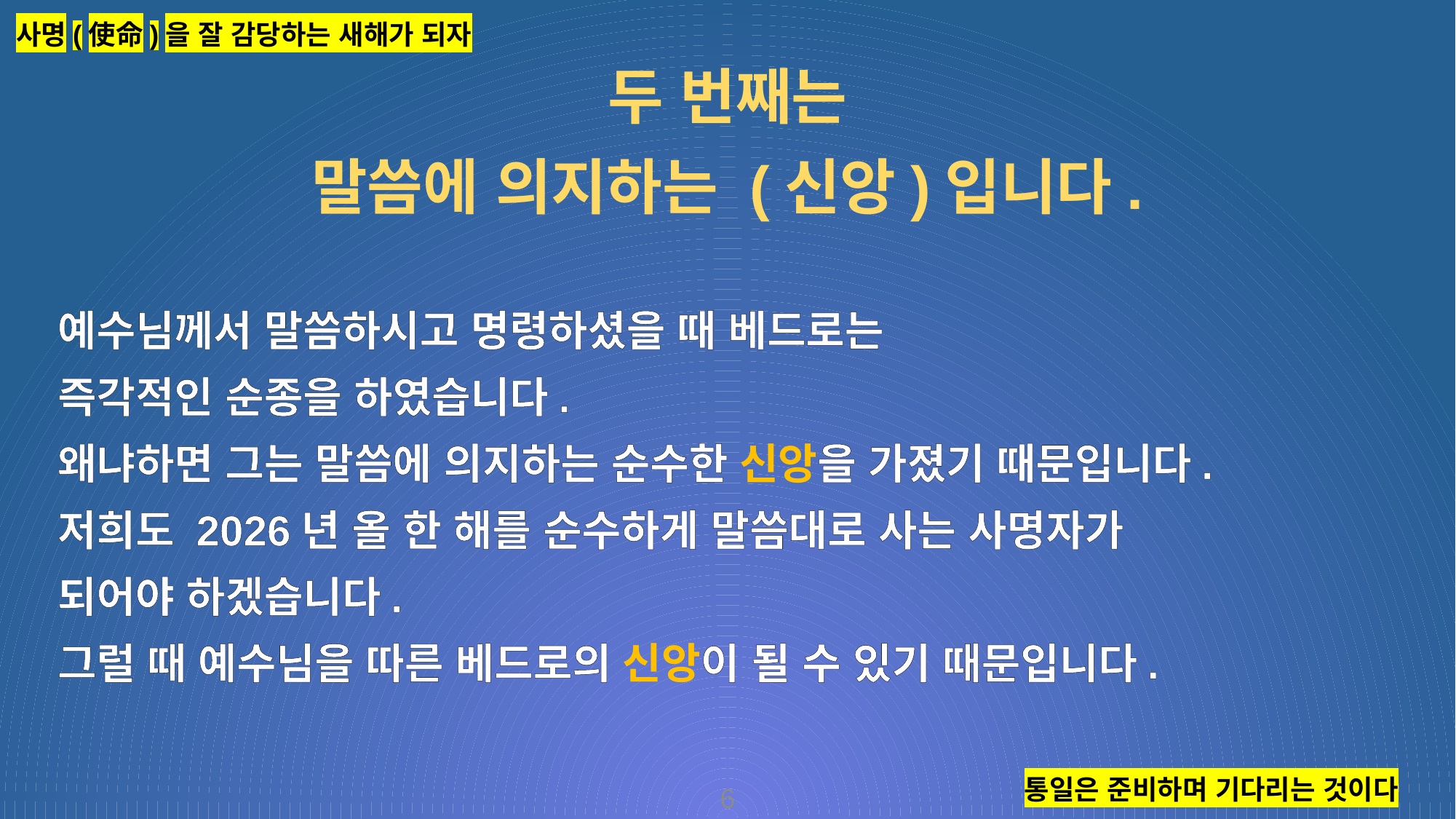

사명(使命)을 잘 감당하는 새해가 되자
두 번째는
말씀에 의지하는 (신앙)입니다.

예수님께서 말씀하시고 명령하셨을 때 베드로는
즉각적인 순종을 하였습니다.
왜냐하면 그는 말씀에 의지하는 순수한 신앙을 가졌기 때문입니다.
저희도 2026년 올 한 해를 순수하게 말씀대로 사는 사명자가
되어야 하겠습니다.
그럴 때 예수님을 따른 베드로의 신앙이 될 수 있기 때문입니다.

통일은 준비하며 기다리는 것이다
6